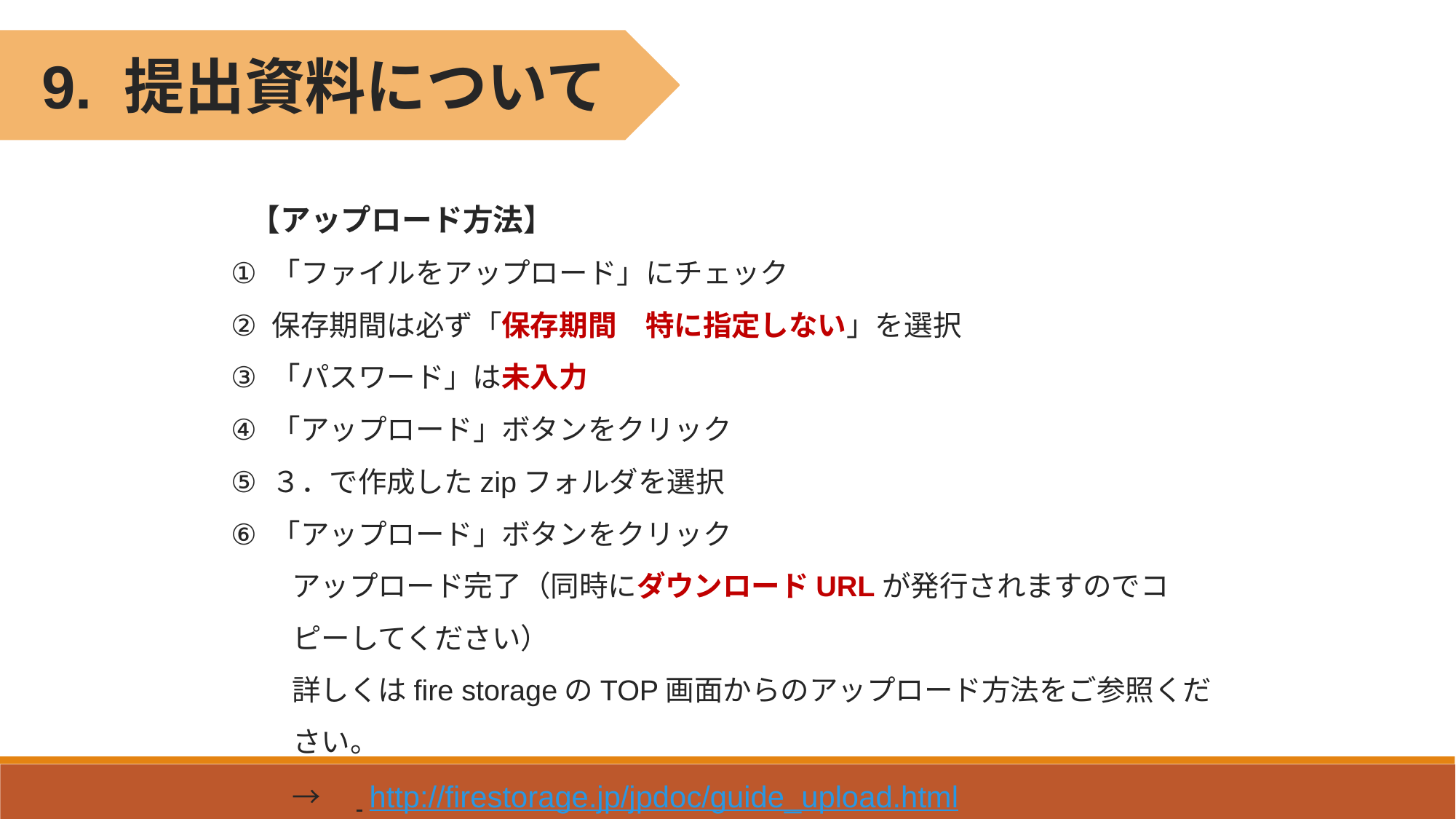

9. 提出資料について
【アップロード方法】
「ファイルをアップロード」にチェック
保存期間は必ず「保存期間　特に指定しない」を選択
「パスワード」は未入力
「アップロード」ボタンをクリック
３．で作成したzipフォルダを選択
「アップロード」ボタンをクリック
アップロード完了（同時にダウンロードURLが発行されますのでコピーしてください）
詳しくはfire storageのTOP画面からのアップロード方法をご参照ください。
→　 http://firestorage.jp/jpdoc/guide_upload.html